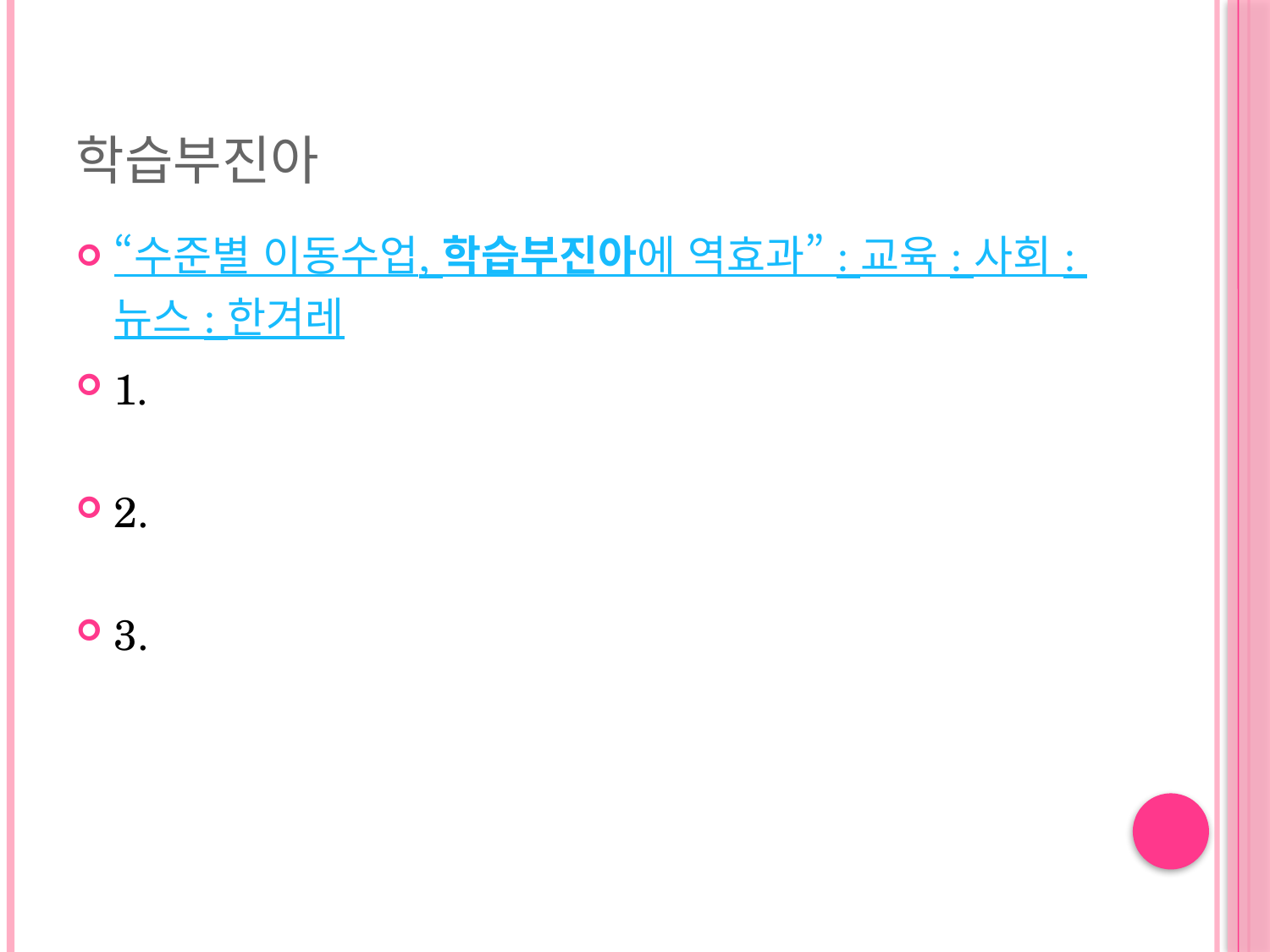

# 학습부진아
“수준별 이동수업, 학습부진아에 역효과” : 교육 : 사회 : 뉴스 : 한겨레
1.

2.

3.